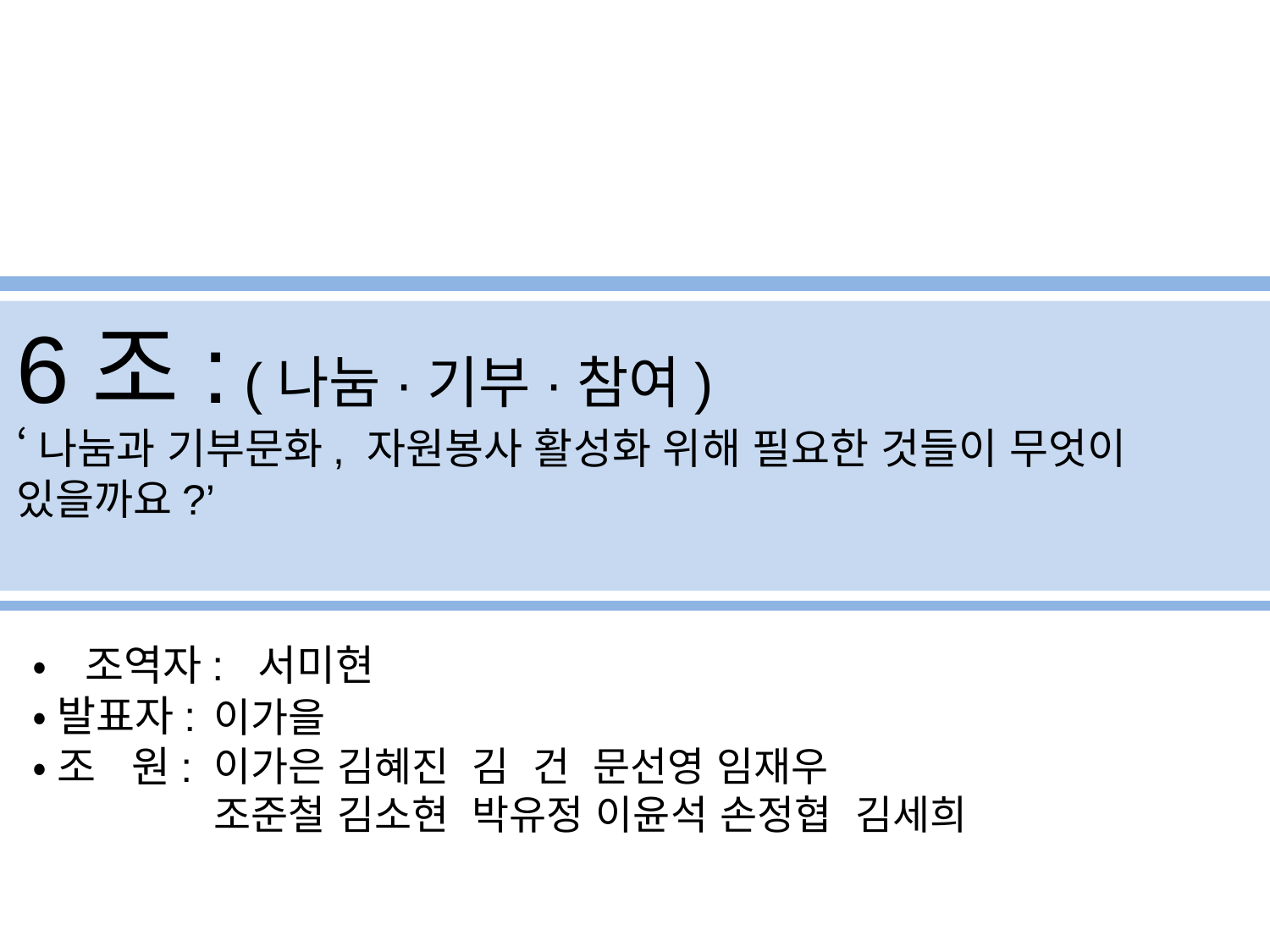

6조: (나눔·기부·참여)
‘나눔과 기부문화, 자원봉사 활성화 위해 필요한 것들이 무엇이 있을까요?’

•조역자:  서미현
•발표자:
•조   원:
이가을
이가은 김혜진  김  건  문선영 임재우
조준철 김소현  박유정 이윤석 손정협  김세희